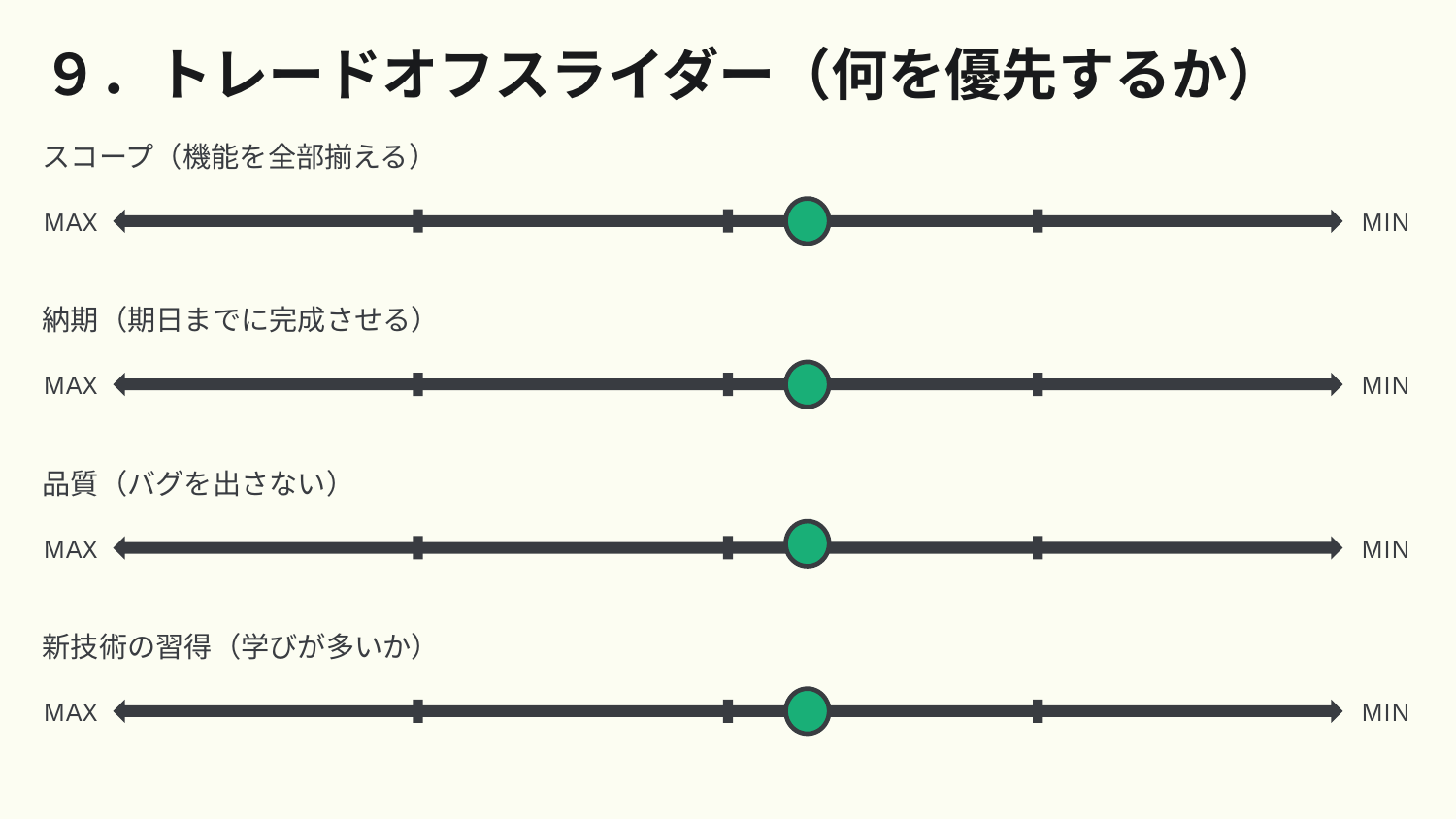

# ９．トレードオフスライダー（何を優先するか）
スコープ（機能を全部揃える）
MAX
MIN

納期（期日までに完成させる）
MAX
MIN

品質（バグを出さない）
MAX
MIN

新技術の習得（学びが多いか）
MAX
MIN